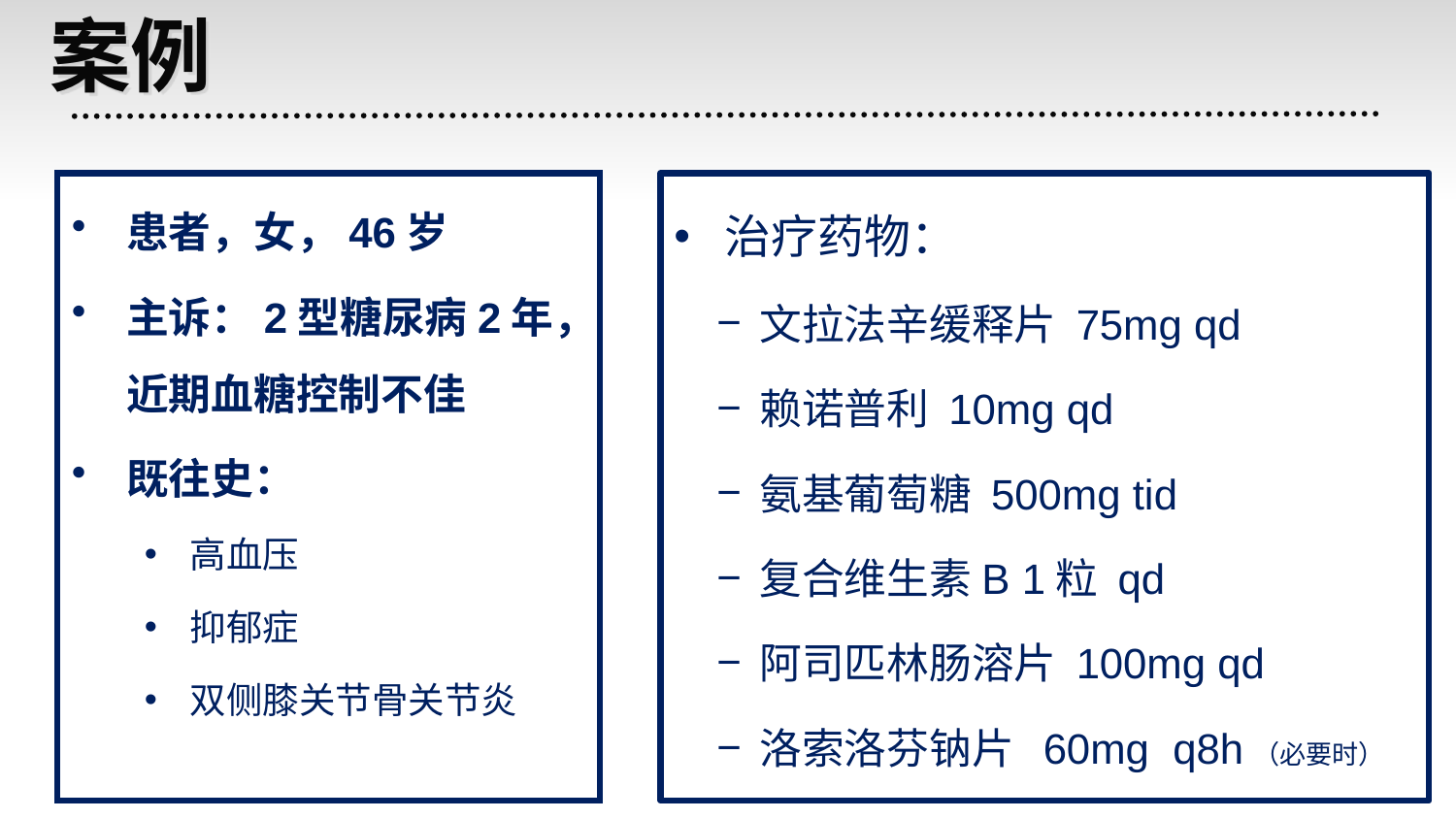

# 案例
患者，女，46岁
主诉：2型糖尿病2年，近期血糖控制不佳
既往史：
高血压
抑郁症
双侧膝关节骨关节炎
治疗药物：
文拉法辛缓释片 75mg qd
赖诺普利 10mg qd
氨基葡萄糖 500mg tid
复合维生素B 1粒 qd
阿司匹林肠溶片 100mg qd
洛索洛芬钠片  60mg  q8h（必要时）